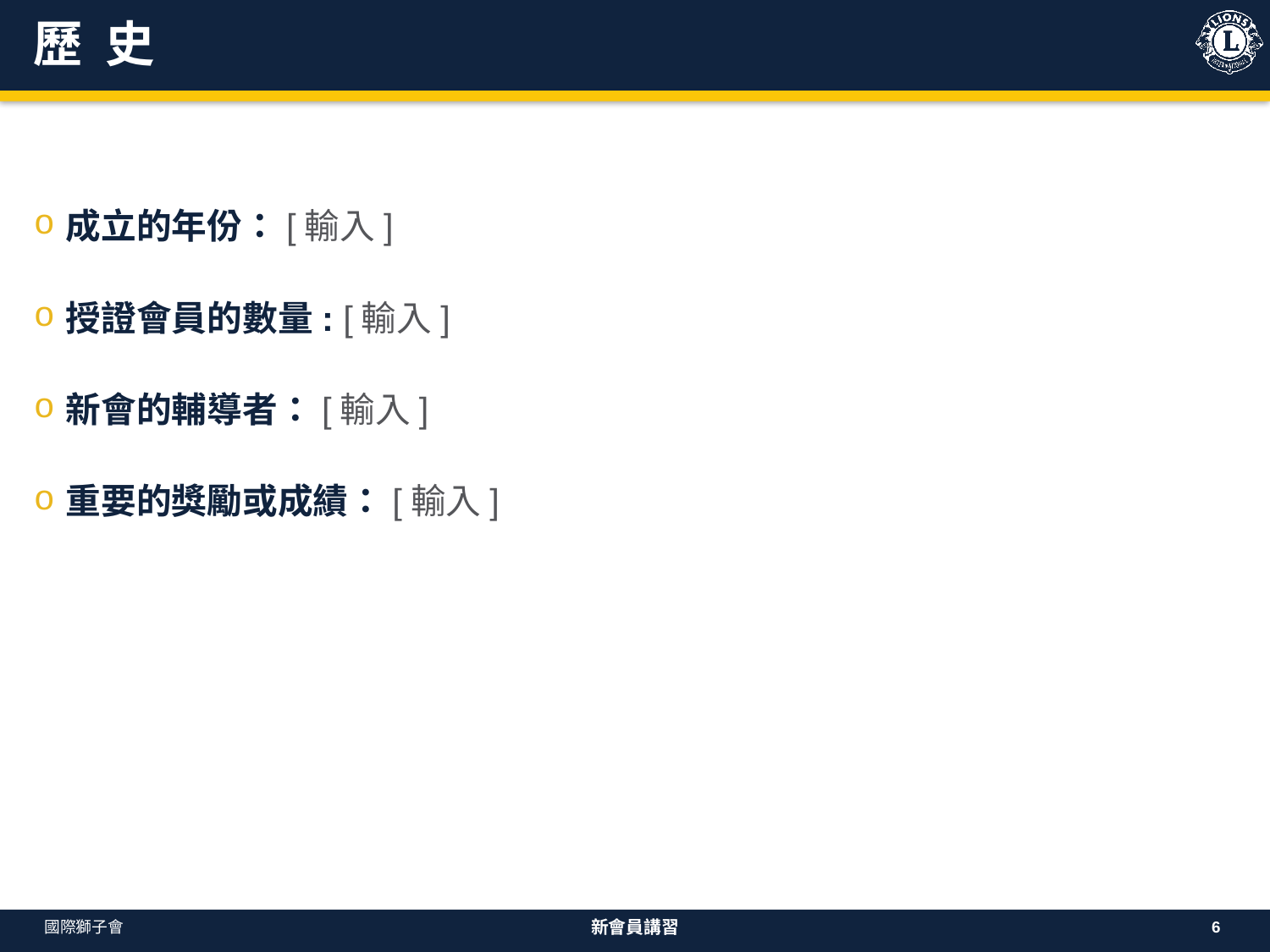

# 歷  史
成立的年份：[輸入]
授證會員的數量: [輸入]
新會的輔導者：[輸入]
重要的獎勵或成績：[輸入]